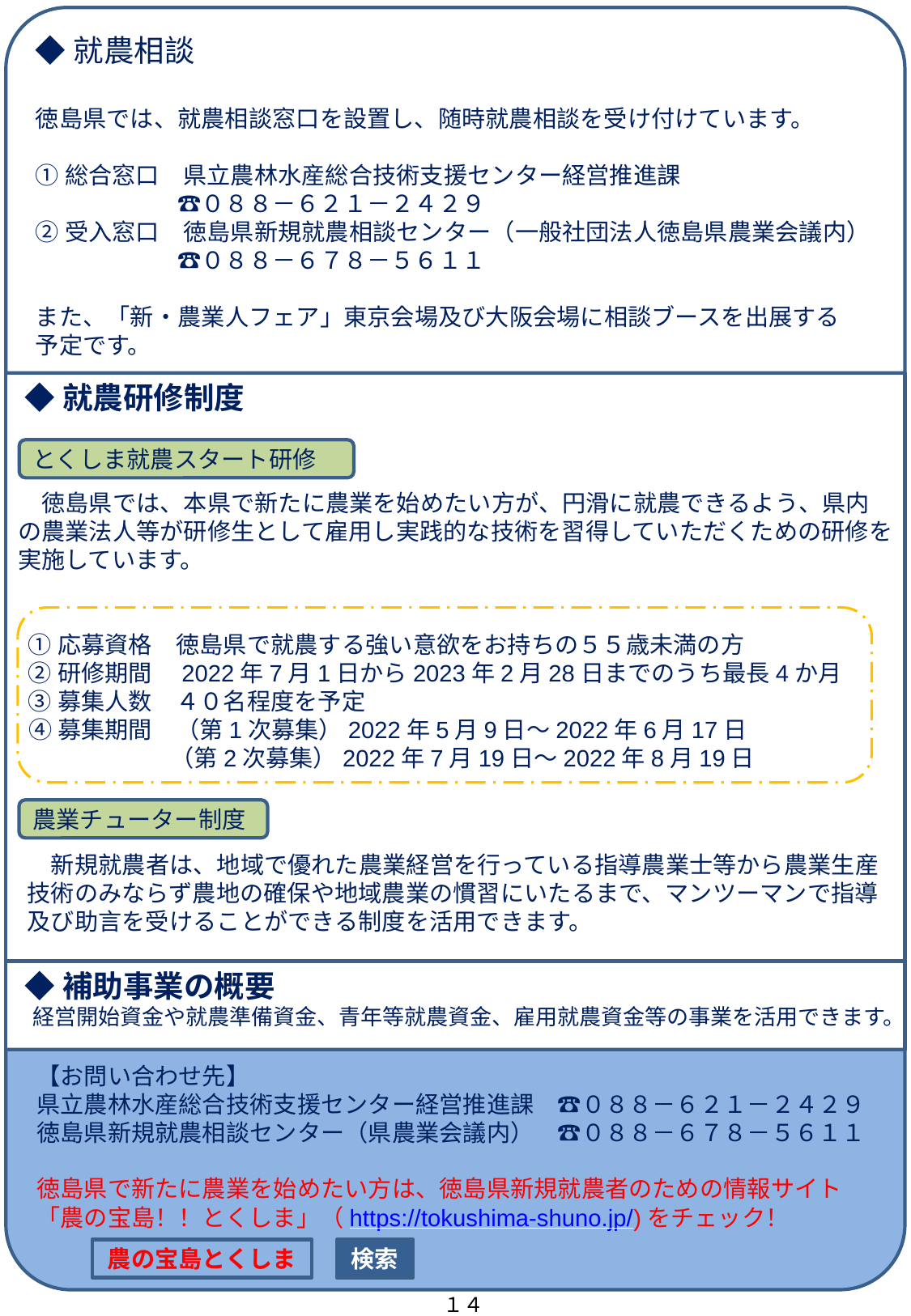

◆就農相談

徳島県では、就農相談窓口を設置し、随時就農相談を受け付けています。

①総合窓口　県立農林水産総合技術支援センター経営推進課
　　　　　　☎０８８－６２１－２４２９
②受入窓口　徳島県新規就農相談センター（一般社団法人徳島県農業会議内）
　　　　　　☎０８８－６７８－５６１１

また、「新・農業人フェア」東京会場及び大阪会場に相談ブースを出展する
予定です。
 ◆就農研修制度

　徳島県では、本県で新たに農業を始めたい方が、円滑に就農できるよう、県内の農業法人等が研修生として雇用し実践的な技術を習得していただくための研修を実施しています。

  ①応募資格　徳島県で就農する強い意欲をお持ちの５５歳未満の方
  ②研修期間　2022年7月1日から2023年2月28日までのうち最長4か月
  ③募集人数　４０名程度を予定
  ④募集期間　（第1次募集）2022年5月9日～2022年6月17日
　　　　　　  （第2次募集）2022年7月19日～2022年8月19日
とくしま就農スタート研修

農業チューター制度
　新規就農者は、地域で優れた農業経営を行っている指導農業士等から農業生産技術のみならず農地の確保や地域農業の慣習にいたるまで、マンツーマンで指導及び助言を受けることができる制度を活用できます。
 ◆補助事業の概要
  経営開始資金や就農準備資金、青年等就農資金、雇用就農資金等の事業を活用できます。

【お問い合わせ先】
県立農林水産総合技術支援センター経営推進課　☎０８８－６２１－２４２９
徳島県新規就農相談センター（県農業会議内）　☎０８８－６７８－５６１１

徳島県で新たに農業を始めたい方は、徳島県新規就農者のための情報サイト
「農の宝島！！とくしま」（https://tokushima-shuno.jp/)をチェック！

農の宝島とくしま
検索
１４